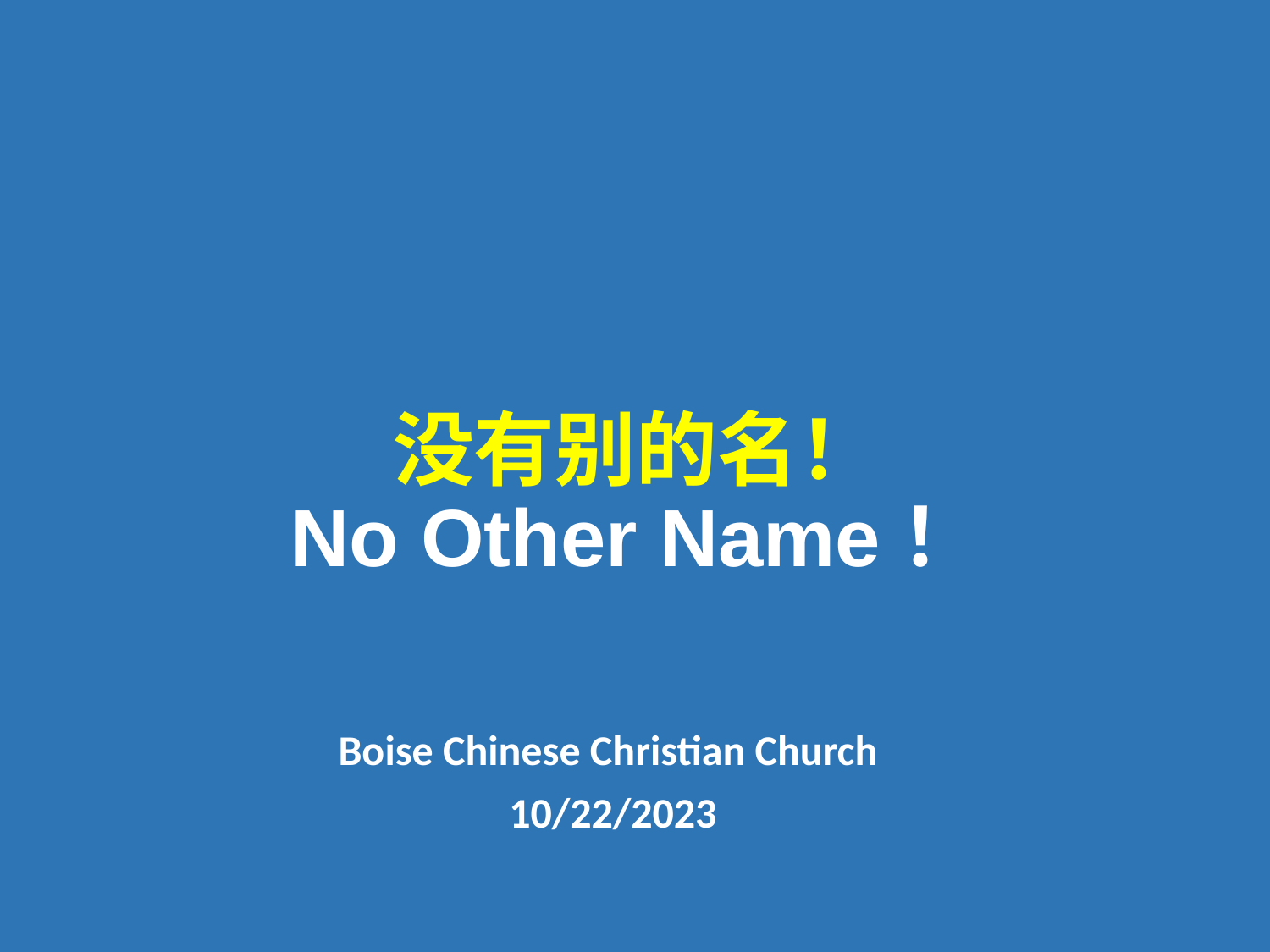

# 没有别的名！ No Other Name！
Boise Chinese Christian Church
10/22/2023